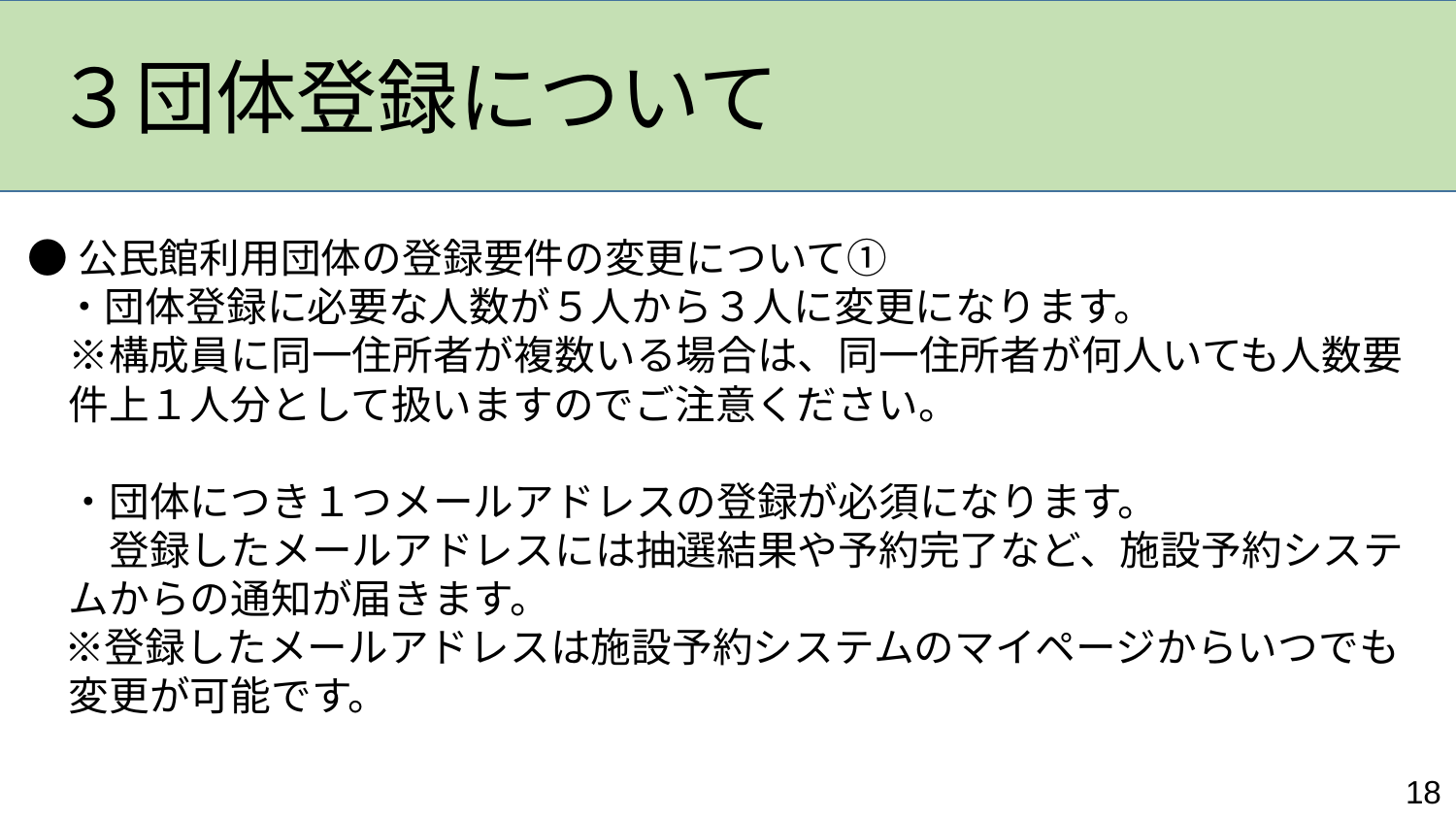

３団体登録について
●公民館利用団体の登録要件の変更について①
　・団体登録に必要な人数が５人から３人に変更になります。
　※構成員に同一住所者が複数いる場合は、同一住所者が何人いても人数要
　件上１人分として扱いますのでご注意ください。

　・団体につき１つメールアドレスの登録が必須になります。
　　登録したメールアドレスには抽選結果や予約完了など、施設予約システ
　ムからの通知が届きます。
　※登録したメールアドレスは施設予約システムのマイページからいつでも
　変更が可能です。

18